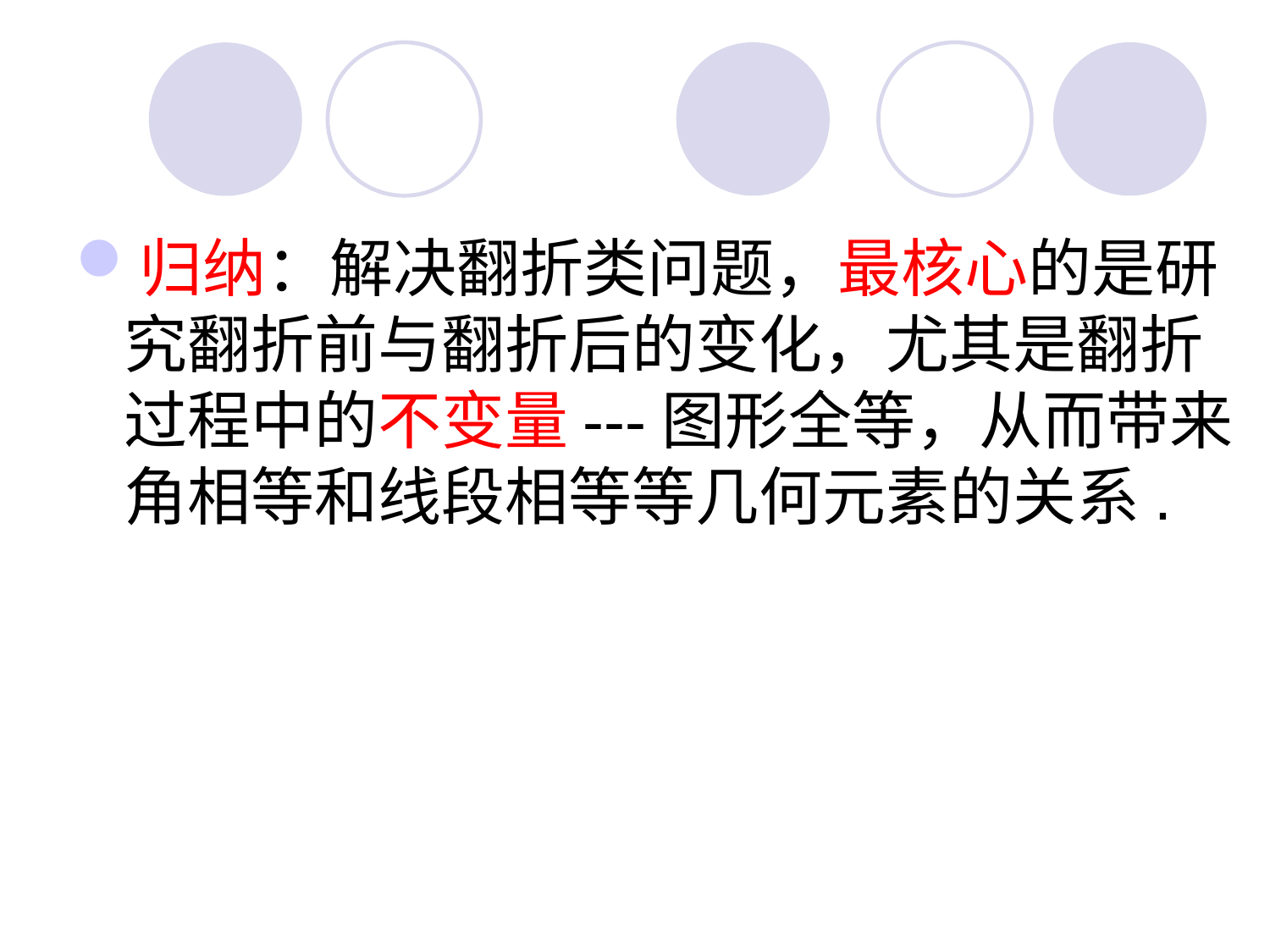

#
归纳：解决翻折类问题，最核心的是研究翻折前与翻折后的变化，尤其是翻折过程中的不变量---图形全等，从而带来角相等和线段相等等几何元素的关系.